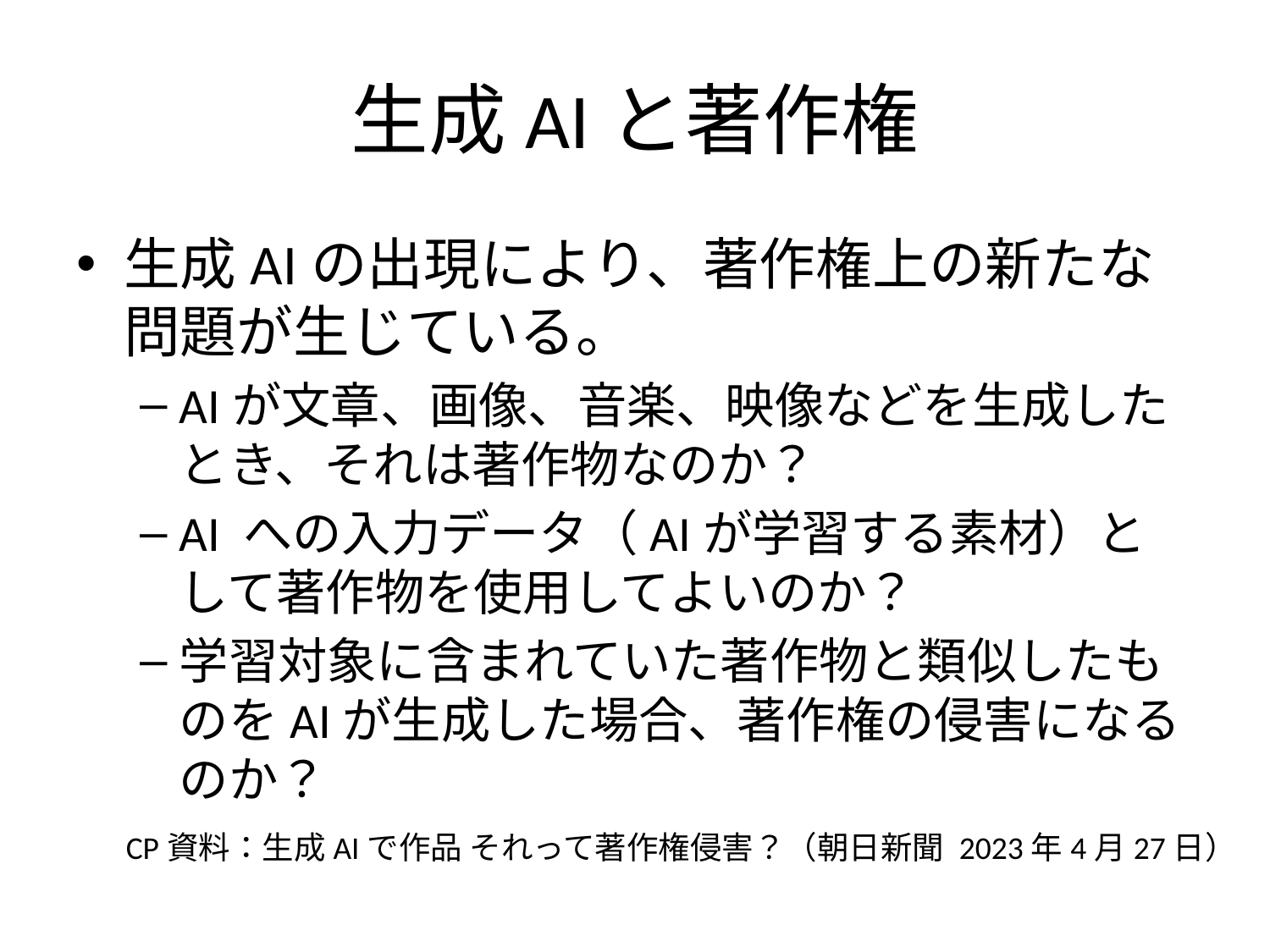

# 生成AIと著作権
生成AIの出現により、著作権上の新たな問題が生じている。
AIが文章、画像、音楽、映像などを生成したとき、それは著作物なのか？
AI への入力データ（AIが学習する素材）として著作物を使用してよいのか？
学習対象に含まれていた著作物と類似したものをAIが生成した場合、著作権の侵害になるのか？
CP資料：生成AIで作品 それって著作権侵害？（朝日新聞 2023年4月27日）